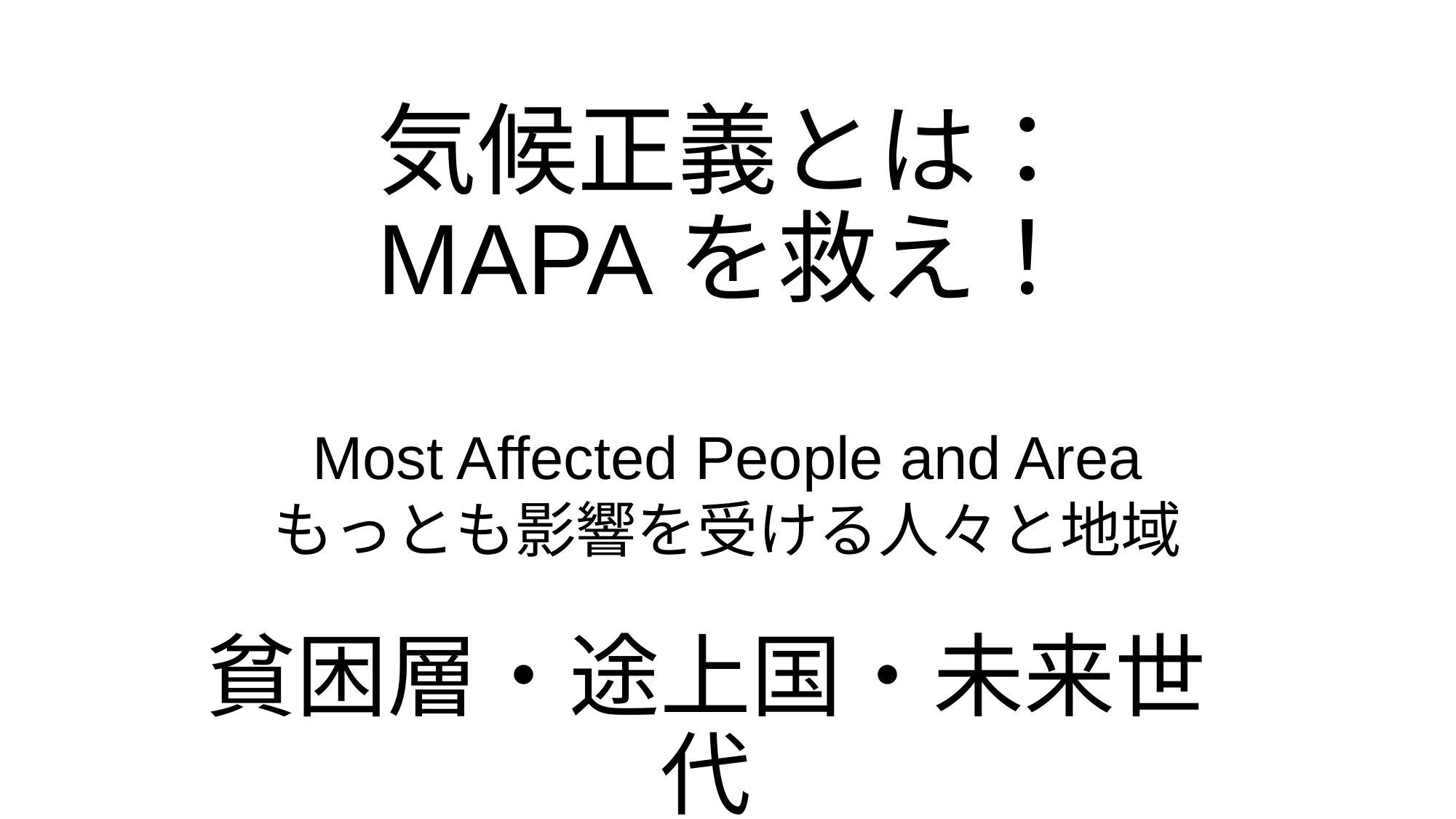

# 気候正義とは： MAPAを救え！
Most Affected People and Area
もっとも影響を受ける人々と地域
貧困層・途上国・未来世代